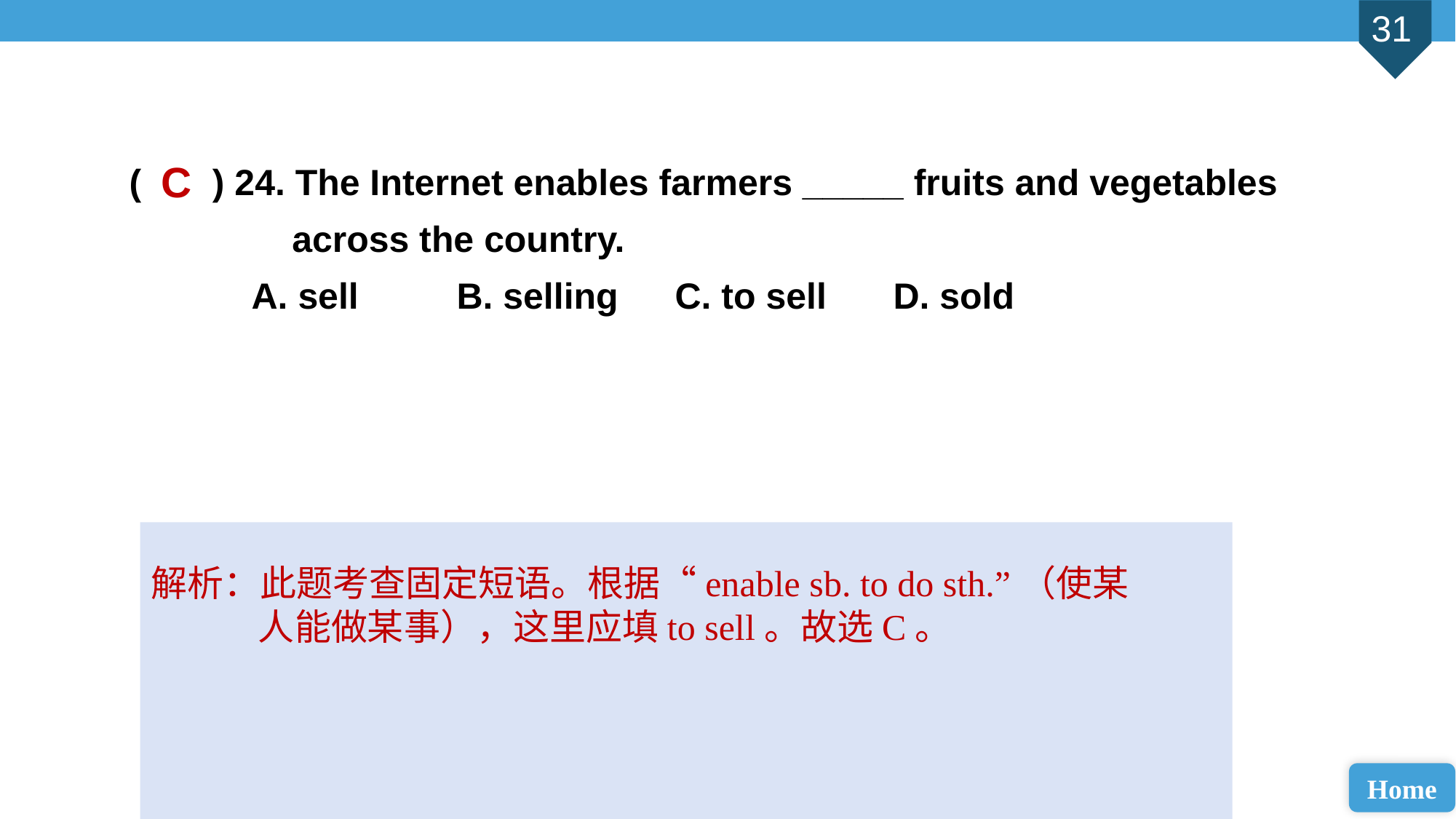

(       ) 24. The Internet enables farmers _____ fruits and vegetables
                across the country.
            A. sell 	B. selling 	C. to sell 	D. sold
C

解析：此题考查固定短语。根据“enable sb. to do sth.”（使某人能做某事），这里应填to sell。故选C。